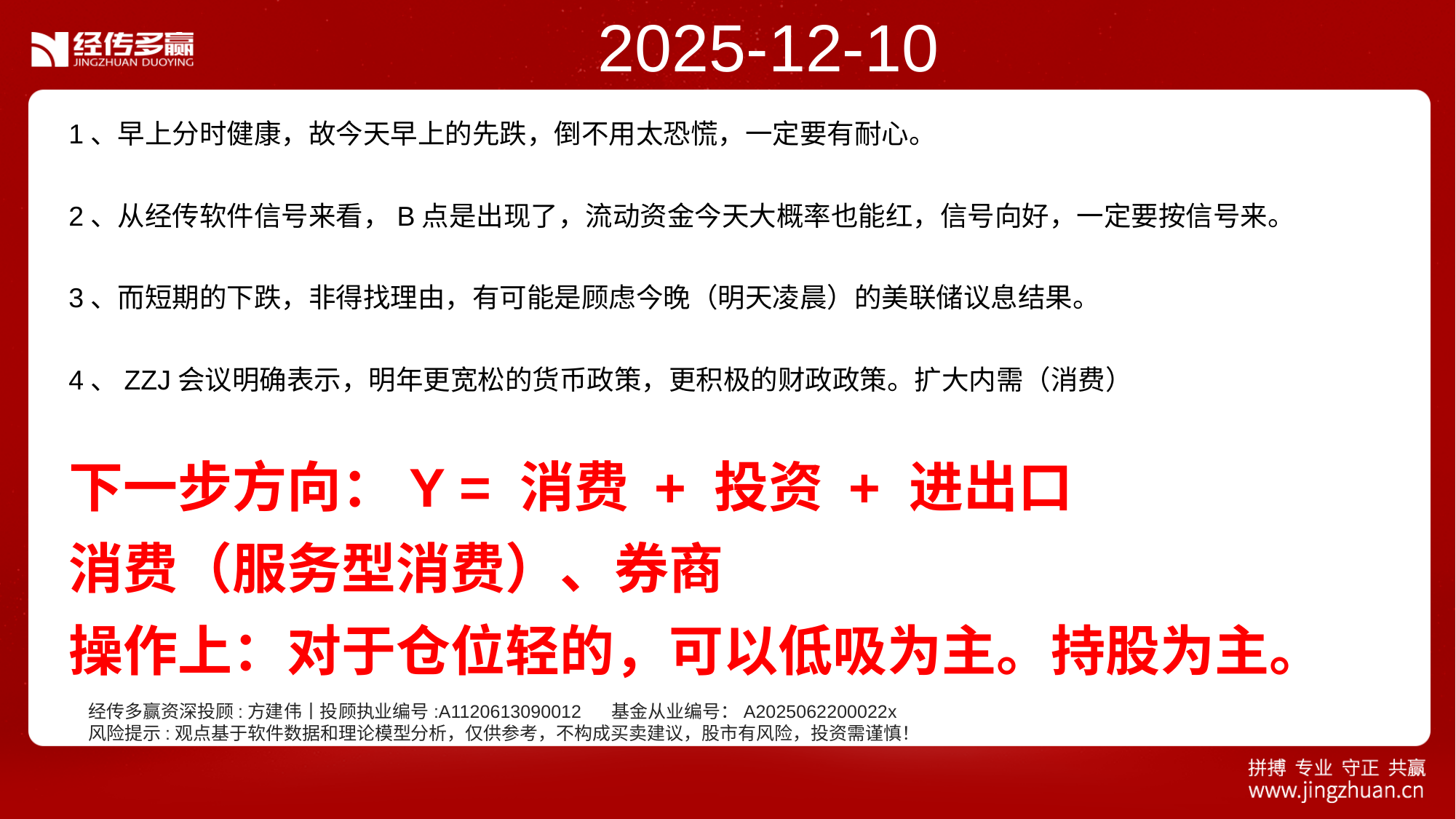

2025-12-10
1、早上分时健康，故今天早上的先跌，倒不用太恐慌，一定要有耐心。

2、从经传软件信号来看，B点是出现了，流动资金今天大概率也能红，信号向好，一定要按信号来。

3、而短期的下跌，非得找理由，有可能是顾虑今晚（明天凌晨）的美联储议息结果。

4、ZZJ会议明确表示，明年更宽松的货币政策，更积极的财政政策。扩大内需（消费）

下一步方向：Y = 消费 + 投资 + 进出口
消费（服务型消费）、券商
操作上：对于仓位轻的，可以低吸为主。持股为主。